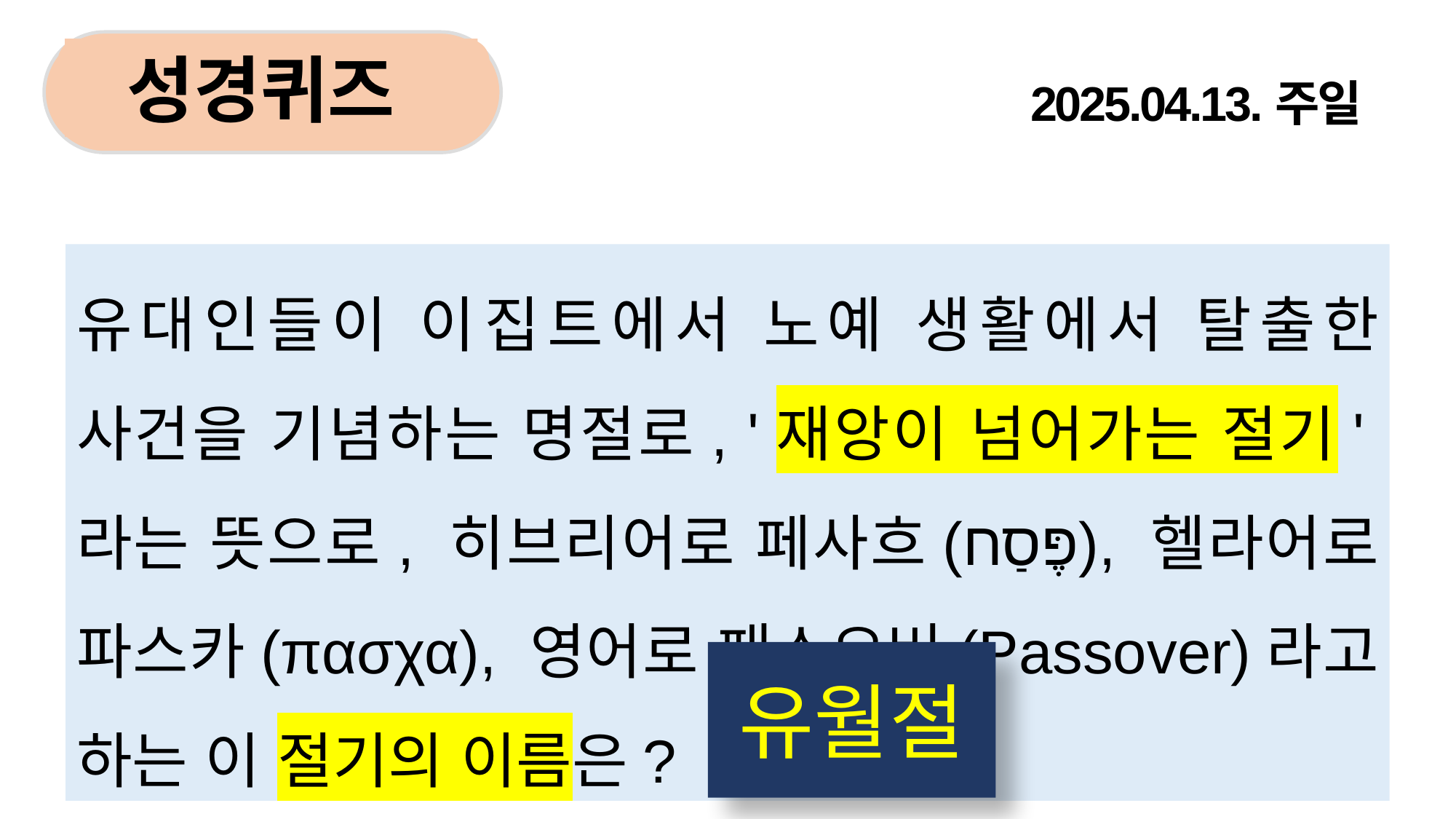

성경퀴즈
2025.04.13.주일
유대인들이 이집트에서 노예 생활에서 탈출한 사건을 기념하는 명절로, '재앙이 넘어가는 절기'라는 뜻으로, 히브리어로 페사흐(פֶּסַח), 헬라어로 파스카(πασχα), 영어로 패스오버(Passover)라고 하는 이 절기의 이름은?
유월절